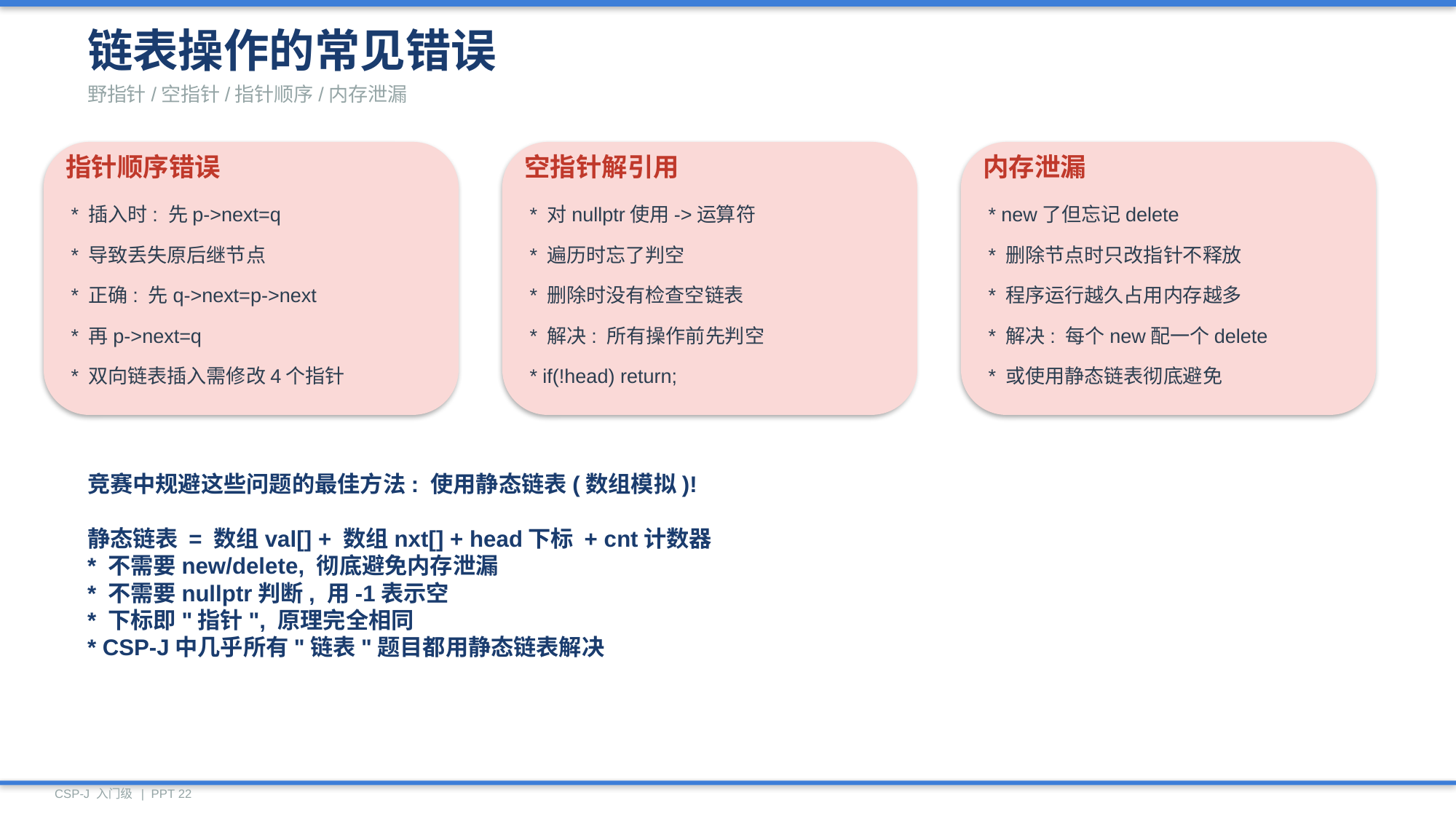

链表操作的常见错误
野指针/空指针/指针顺序/内存泄漏

指针顺序错误
空指针解引用
内存泄漏
* 插入时: 先p->next=q
* 对nullptr使用->运算符
* new了但忘记delete
* 导致丢失原后继节点
* 遍历时忘了判空
* 删除节点时只改指针不释放
* 正确: 先q->next=p->next
* 删除时没有检查空链表
* 程序运行越久占用内存越多
* 再p->next=q
* 解决: 所有操作前先判空
* 解决: 每个new配一个delete
* 双向链表插入需修改4个指针
* if(!head) return;
* 或使用静态链表彻底避免
竞赛中规避这些问题的最佳方法: 使用静态链表(数组模拟)!
静态链表 = 数组val[] + 数组nxt[] + head下标 + cnt计数器
* 不需要new/delete, 彻底避免内存泄漏
* 不需要nullptr判断, 用-1表示空
* 下标即"指针", 原理完全相同
* CSP-J中几乎所有"链表"题目都用静态链表解决

CSP-J 入门级  |  PPT 22